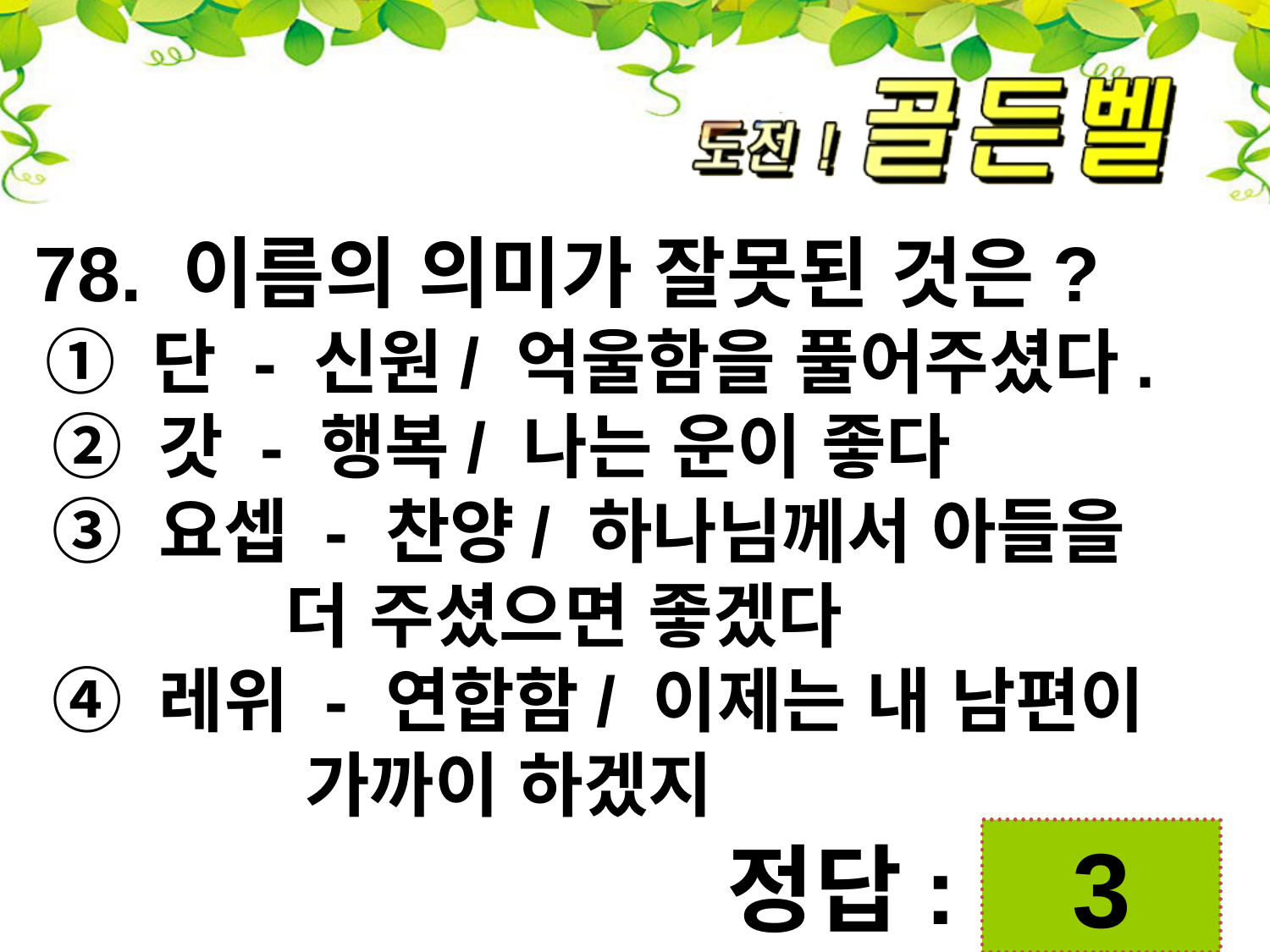

78. 이름의 의미가 잘못된 것은?
  ① 단 - 신원/ 억울함을 풀어주셨다.
  ② 갓 - 행복/ 나는 운이 좋다
  ③ 요셉 - 찬양/ 하나님께서 아들을
             더 주셨으면 좋겠다
  ④ 레위 - 연합함/ 이제는 내 남편이
              가까이 하겠지
 3
정답: